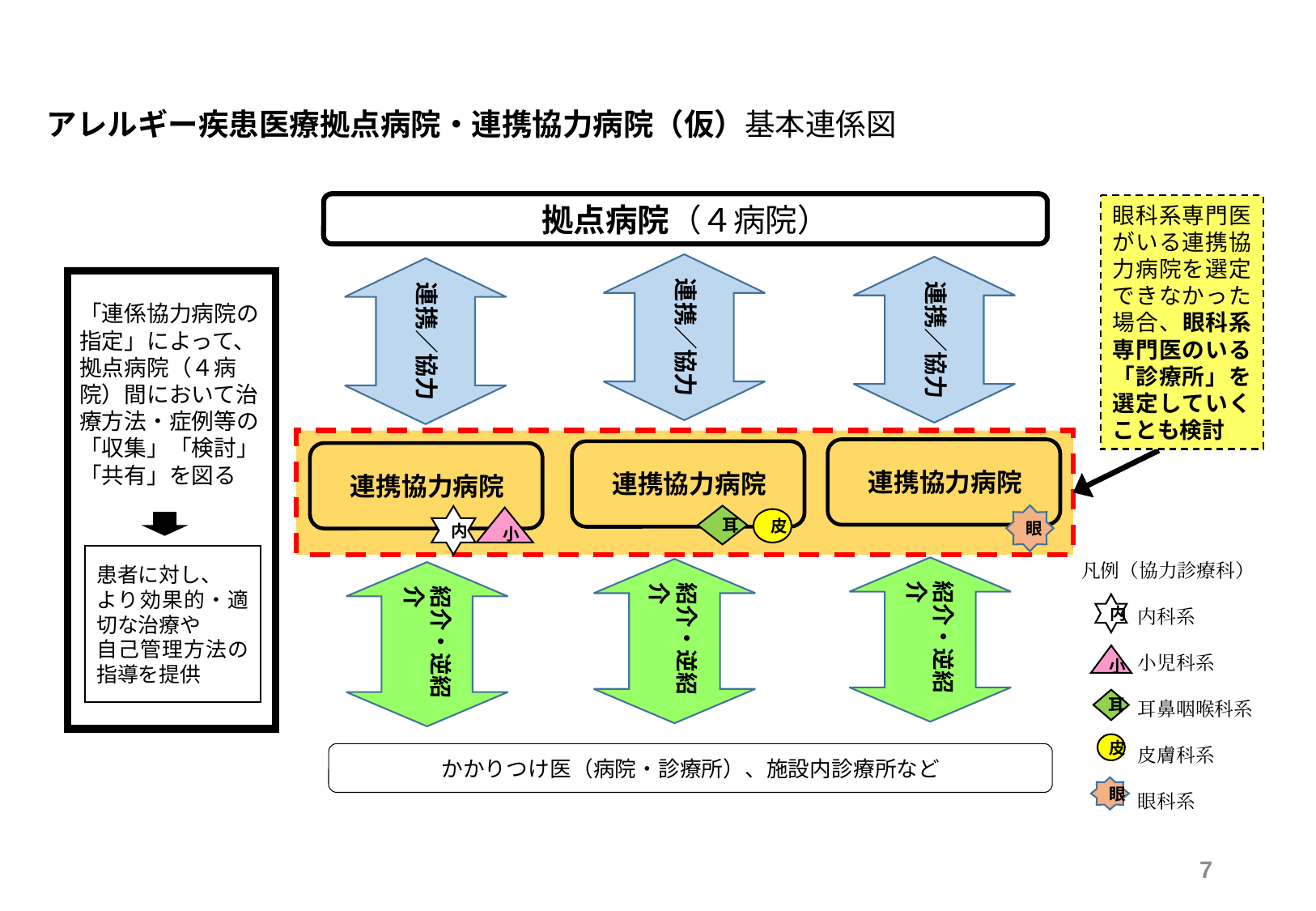

アレルギー疾患医療拠点病院・連携協力病院（仮）基本連係図
拠点病院（４病院）
眼科系専門医がいる連携協力病院を選定できなかった場合、眼科系専門医のいる「診療所」を選定していくことも検討

連携／協力

連携／協力

連携／協力

「連係協力病院の指定」によって、拠点病院（４病院）間において治療方法・症例等の「収集」「検討」「共有」を図る

患者に対し、
より効果的・適切な治療や
自己管理方法の指導を提供

連携協力病院

連携協力病院

連携協力病院
眼
耳
内
小
皮
凡例（協力診療科）
内科系
小児科系
耳鼻咽喉科系
皮膚科系
眼科系
内
小
耳
皮
眼

紹介・逆紹介

紹介・逆紹介

紹介・逆紹介
かかりつけ医（病院・診療所）、施設内診療所など
7